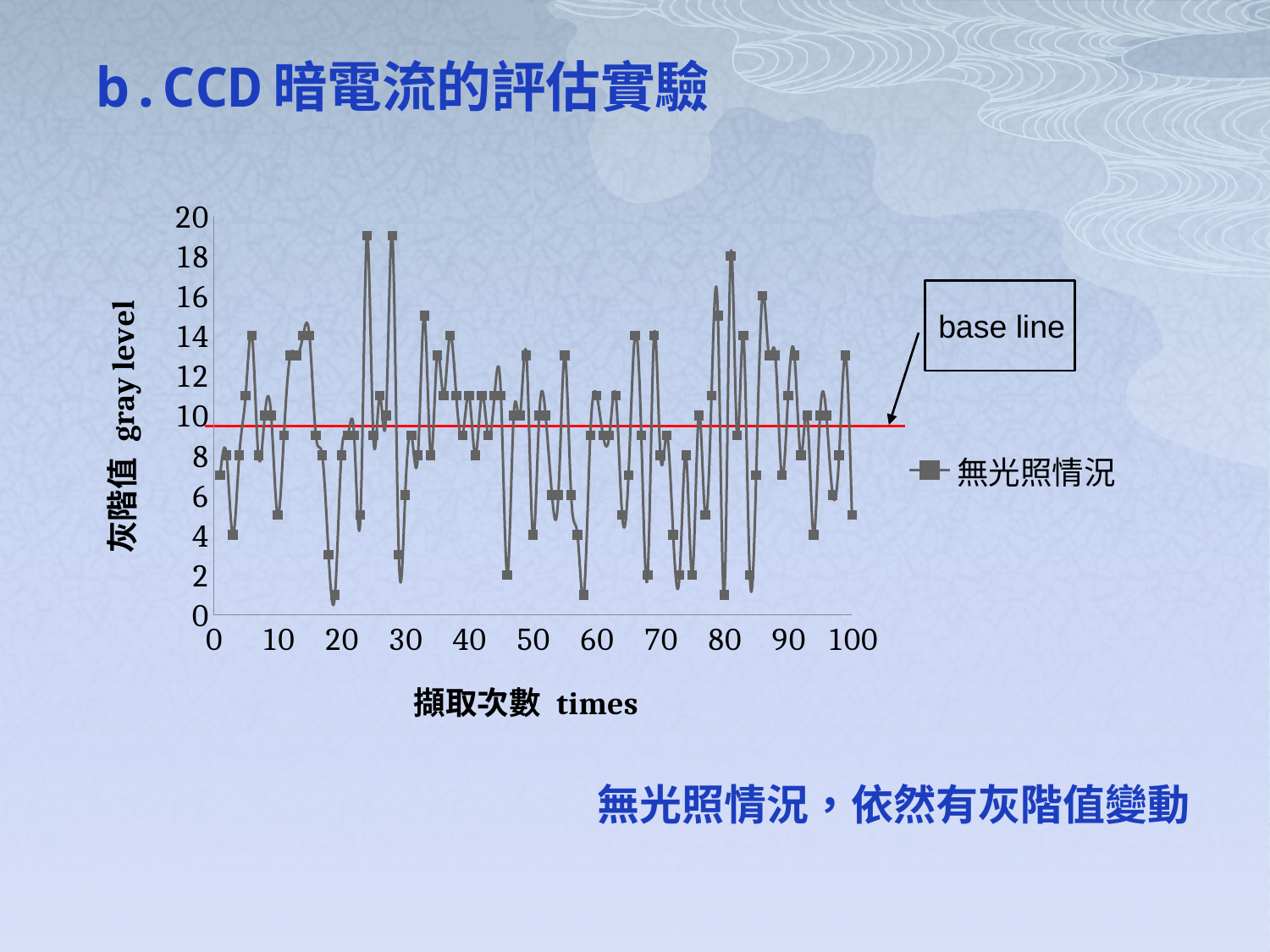

# b.CCD暗電流的評估實驗

### Chart

| Category |  |
|---|---|
base line
無光照情況，依然有灰階值變動